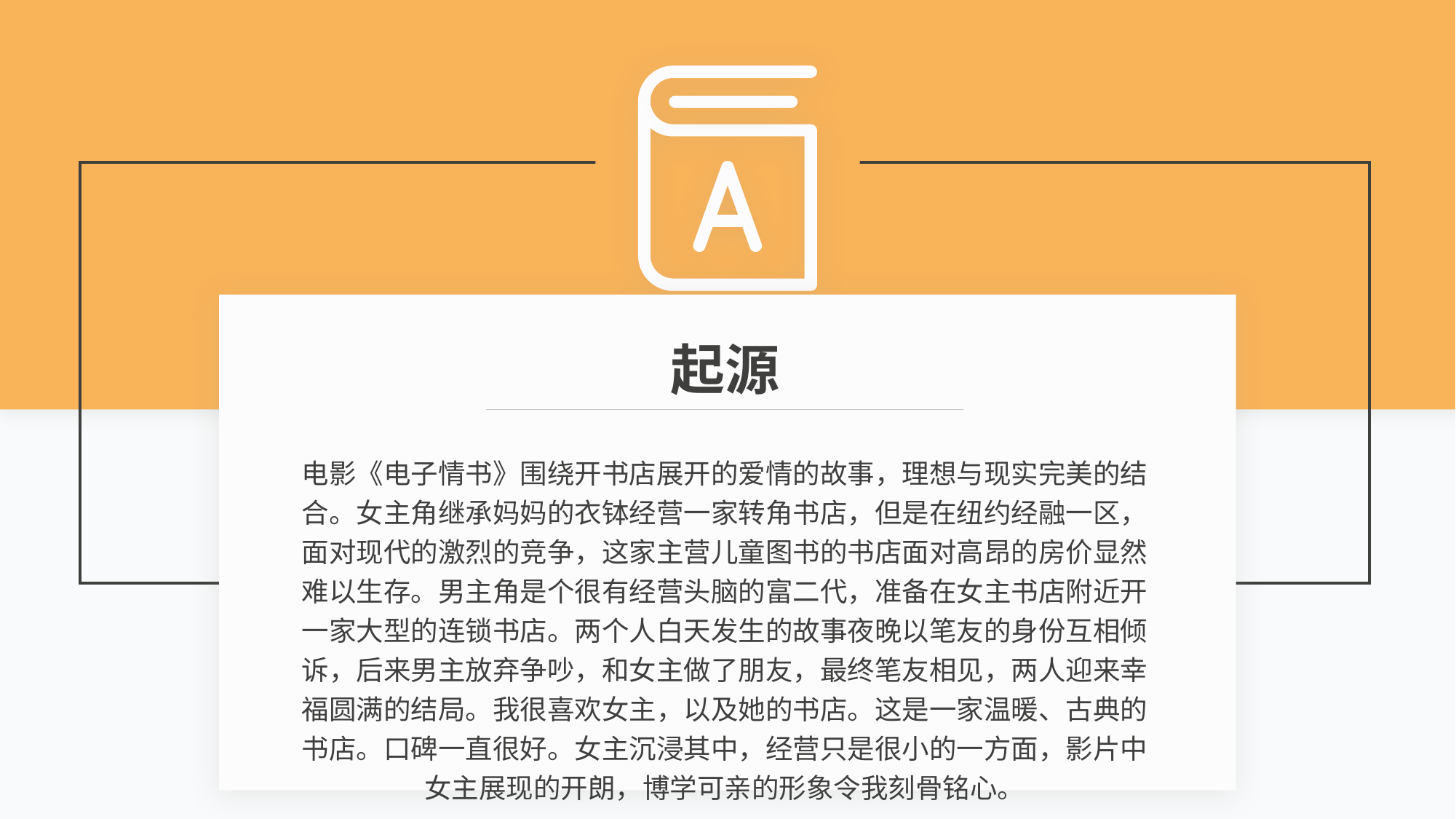

起源
电影《电子情书》围绕开书店展开的爱情的故事，理想与现实完美的结合。女主角继承妈妈的衣钵经营一家转角书店，但是在纽约经融一区，面对现代的激烈的竞争，这家主营儿童图书的书店面对高昂的房价显然难以生存。男主角是个很有经营头脑的富二代，准备在女主书店附近开一家大型的连锁书店。两个人白天发生的故事夜晚以笔友的身份互相倾诉，后来男主放弃争吵，和女主做了朋友，最终笔友相见，两人迎来幸福圆满的结局。我很喜欢女主，以及她的书店。这是一家温暖、古典的书店。口碑一直很好。女主沉浸其中，经营只是很小的一方面，影片中女主展现的开朗，博学可亲的形象令我刻骨铭心。